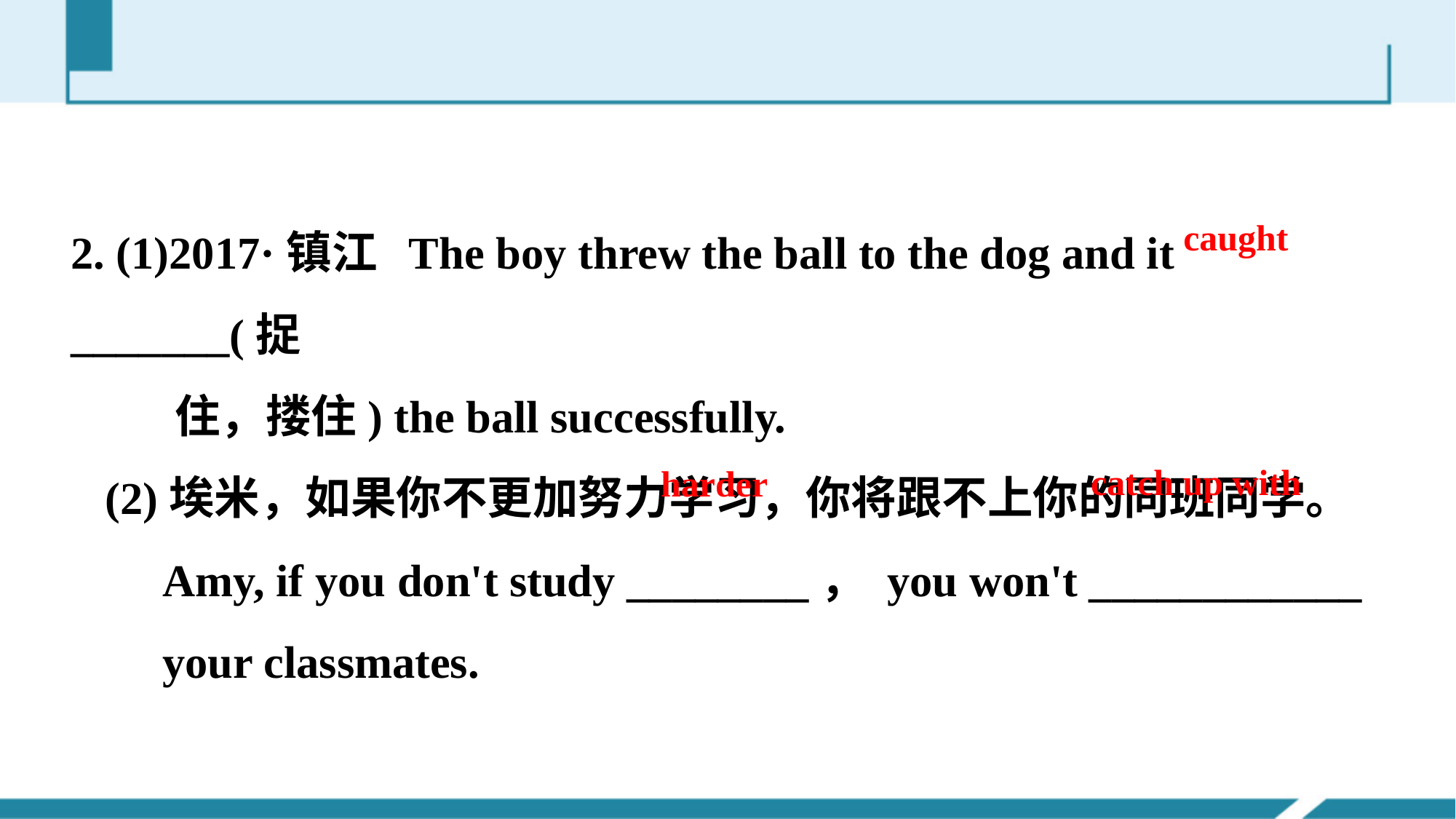

2. (1)2017·镇江  The boy threw the ball to the dog and it _______(捉
         住，搂住) the ball successfully.
   (2)埃米，如果你不更加努力学习，你将跟不上你的同班同学。
        Amy, if you don't study ________， you won't ____________
        your classmates.
caught
catch up with
harder